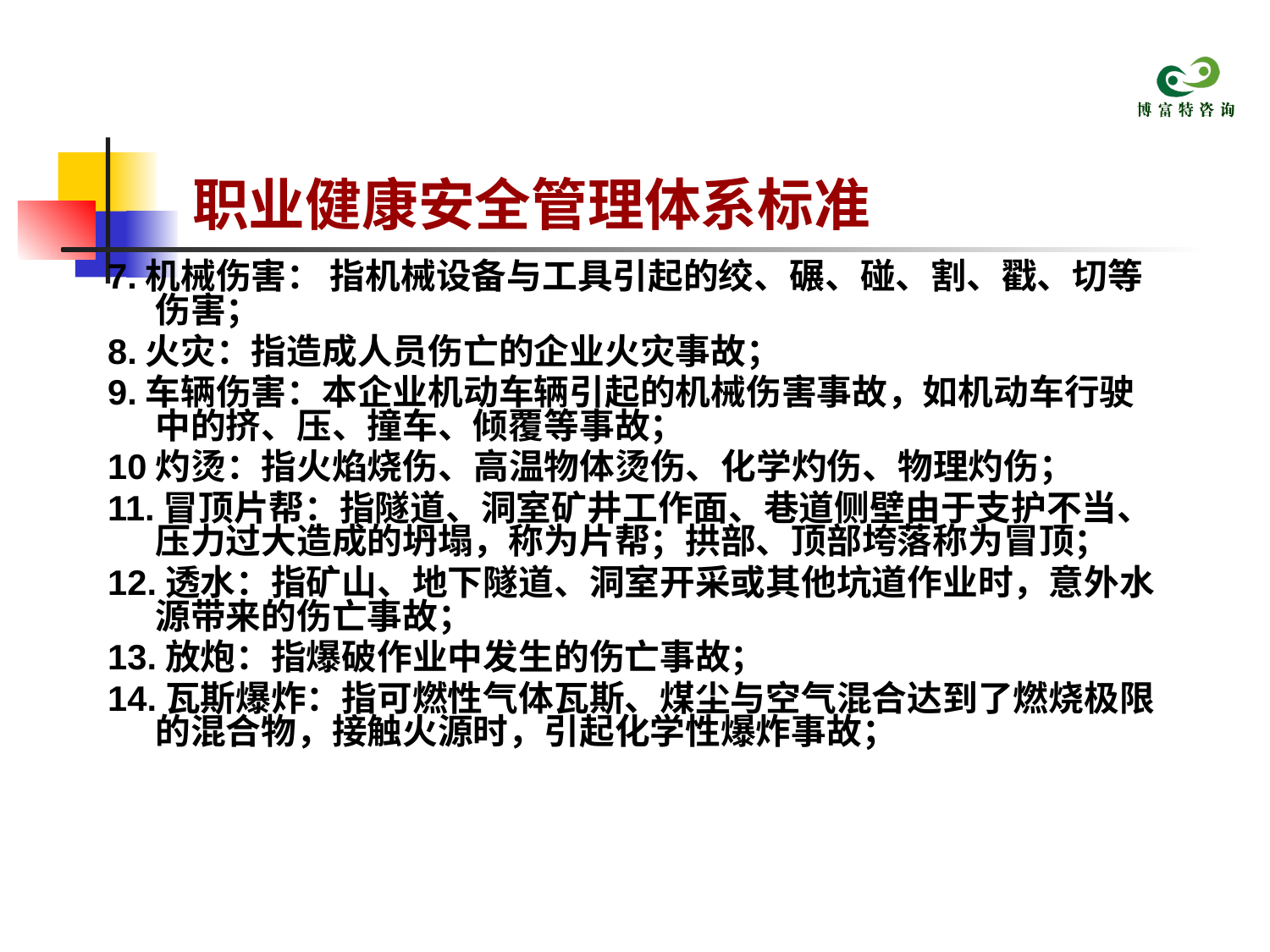

# 职业健康安全管理体系标准
7.机械伤害： 指机械设备与工具引起的绞、碾、碰、割、戳、切等伤害；
8.火灾：指造成人员伤亡的企业火灾事故；
9.车辆伤害：本企业机动车辆引起的机械伤害事故，如机动车行驶中的挤、压、撞车、倾覆等事故；
10灼烫：指火焰烧伤、高温物体烫伤、化学灼伤、物理灼伤；
11.冒顶片帮：指隧道、洞室矿井工作面、巷道侧壁由于支护不当、压力过大造成的坍塌，称为片帮；拱部、顶部垮落称为冒顶；
12.透水：指矿山、地下隧道、洞室开采或其他坑道作业时，意外水源带来的伤亡事故；
13.放炮：指爆破作业中发生的伤亡事故；
14.瓦斯爆炸：指可燃性气体瓦斯、煤尘与空气混合达到了燃烧极限的混合物，接触火源时，引起化学性爆炸事故；

45